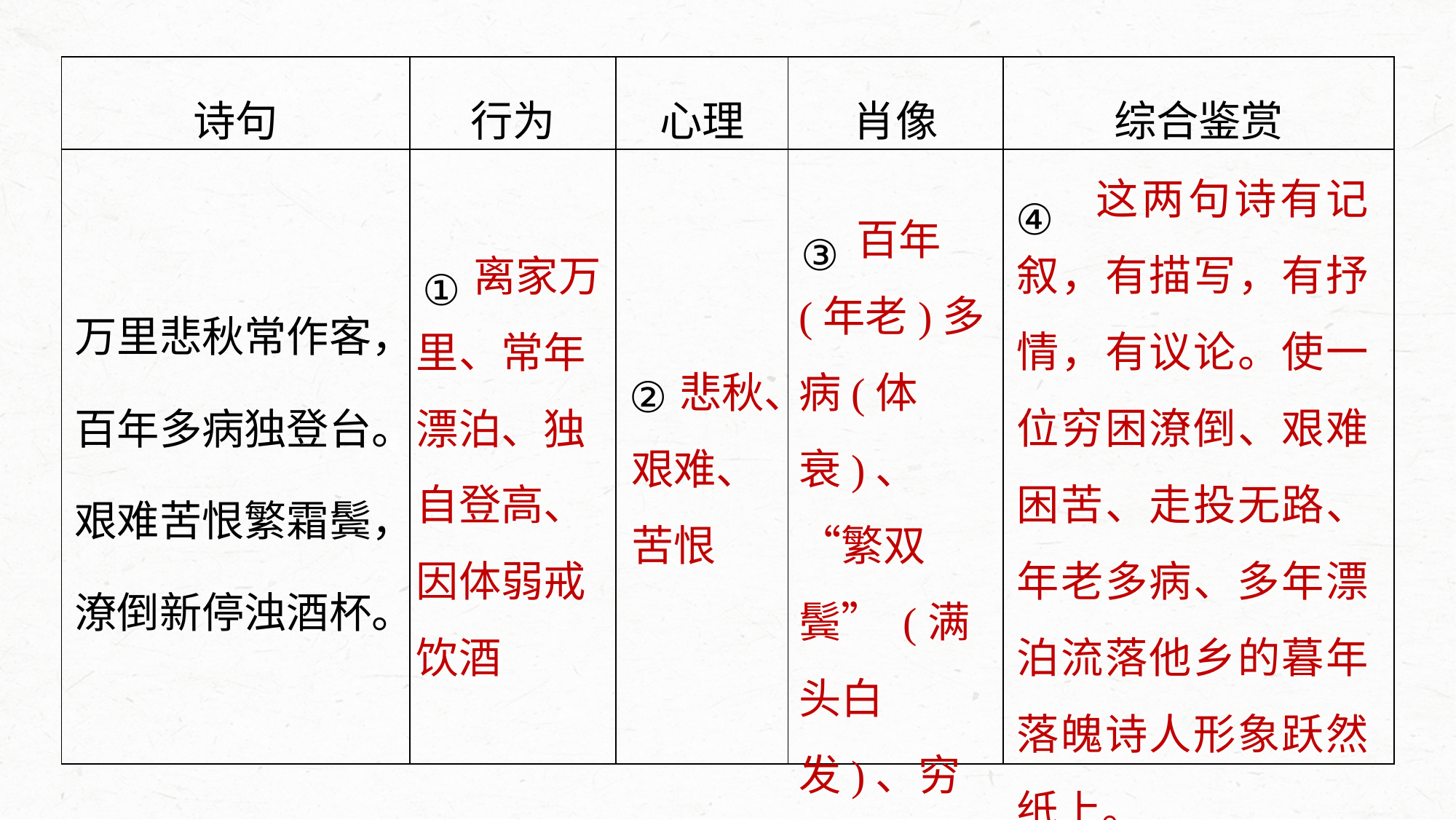

| 诗句 | 行为 | 心理 | 肖像 | 综合鉴赏 |
| --- | --- | --- | --- | --- |
| 万里悲秋常作客，百年多病独登台。艰难苦恨繁霜鬓，潦倒新停浊酒杯。 | ① | ② | ③ | ④ |
     这两句诗有记叙，有描写，有抒情，有议论。使一位穷困潦倒、艰难困苦、走投无路、年老多病、多年漂泊流落他乡的暮年落魄诗人形象跃然纸上。
     百年(年老)多病(体衰)、“繁双鬓” (满头白发)、穷困潦倒
     离家万里、常年漂泊、独自登高、因体弱戒饮酒
    悲秋、艰难、苦恨